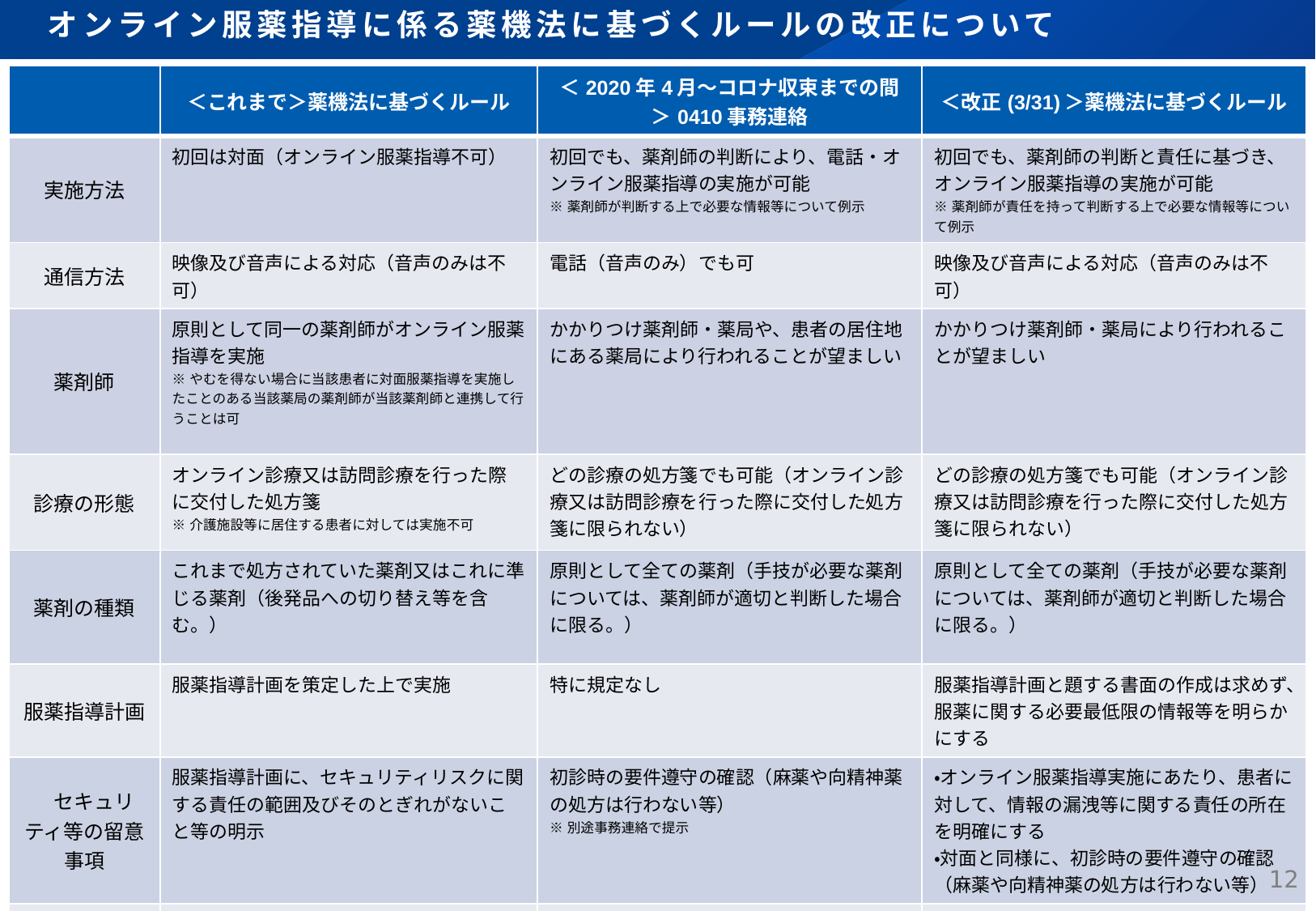

オンライン服薬指導に係る薬機法に基づくルールの改正について
|  | ＜これまで＞薬機法に基づくルール | ＜2020年4月～コロナ収束までの間＞0410事務連絡 | ＜改正(3/31)＞薬機法に基づくルール |
| --- | --- | --- | --- |
| 実施方法 | 初回は対面（オンライン服薬指導不可） | 初回でも、薬剤師の判断により、電話・オンライン服薬指導の実施が可能 ※薬剤師が判断する上で必要な情報等について例示 | 初回でも、薬剤師の判断と責任に基づき、オンライン服薬指導の実施が可能 ※薬剤師が責任を持って判断する上で必要な情報等について例示 |
| 通信方法 | 映像及び音声による対応（音声のみは不可） | 電話（音声のみ）でも可 | 映像及び音声による対応（音声のみは不可） |
| 薬剤師 | 原則として同一の薬剤師がオンライン服薬指導を実施 ※やむを得ない場合に当該患者に対面服薬指導を実施したことのある当該薬局の薬剤師が当該薬剤師と連携して行うことは可 | かかりつけ薬剤師・薬局や、患者の居住地にある薬局により行われることが望ましい | かかりつけ薬剤師・薬局により行われることが望ましい |
| 診療の形態 | オンライン診療又は訪問診療を行った際に交付した処方箋 ※介護施設等に居住する患者に対しては実施不可 | どの診療の処方箋でも可能（オンライン診療又は訪問診療を行った際に交付した処方箋に限られない） | どの診療の処方箋でも可能（オンライン診療又は訪問診療を行った際に交付した処方箋に限られない） |
| 薬剤の種類 | これまで処方されていた薬剤又はこれに準じる薬剤（後発品への切り替え等を含む。） | 原則として全ての薬剤（手技が必要な薬剤については、薬剤師が適切と判断した場合に限る。） | 原則として全ての薬剤（手技が必要な薬剤については、薬剤師が適切と判断した場合に限る。） |
| 服薬指導計画 | 服薬指導計画を策定した上で実施 | 特に規定なし | 服薬指導計画と題する書面の作成は求めず、服薬に関する必要最低限の情報等を明らかにする |
| セキュリティ等の留意事項 | 服薬指導計画に、セキュリティリスクに関する責任の範囲及びそのとぎれがないこと等の明示 | 初診時の要件遵守の確認（麻薬や向精神薬の処方は行わない等） ※別途事務連絡で提示 | ・オンライン服薬指導実施にあたり、患者に対して、情報の漏洩等に関する責任の所在を明確にする ・対面と同様に、初診時の要件遵守の確認（麻薬や向精神薬の処方は行わない等） |
| 実施場所 | ・患者：プライバシー配慮。清潔かつ安全。 ・薬剤師：その調剤を行った薬局内の場所とすること。この場合において、当該場所は、対面による服薬指導が行われる場合と同程度にプライバシーに配慮すること。 | 特に規定なし （薬剤師：その調剤を行った薬局内の場所とすること。） | ・患者：プライバシー配慮。ただし、患者の同意があればその限りではない。 ・薬剤師：その調剤を行った薬局内の場所とすること。この場合において、当該場所は、対面による服薬指導が行われる場合と同程度にプライバシーに配慮すること。 |
12